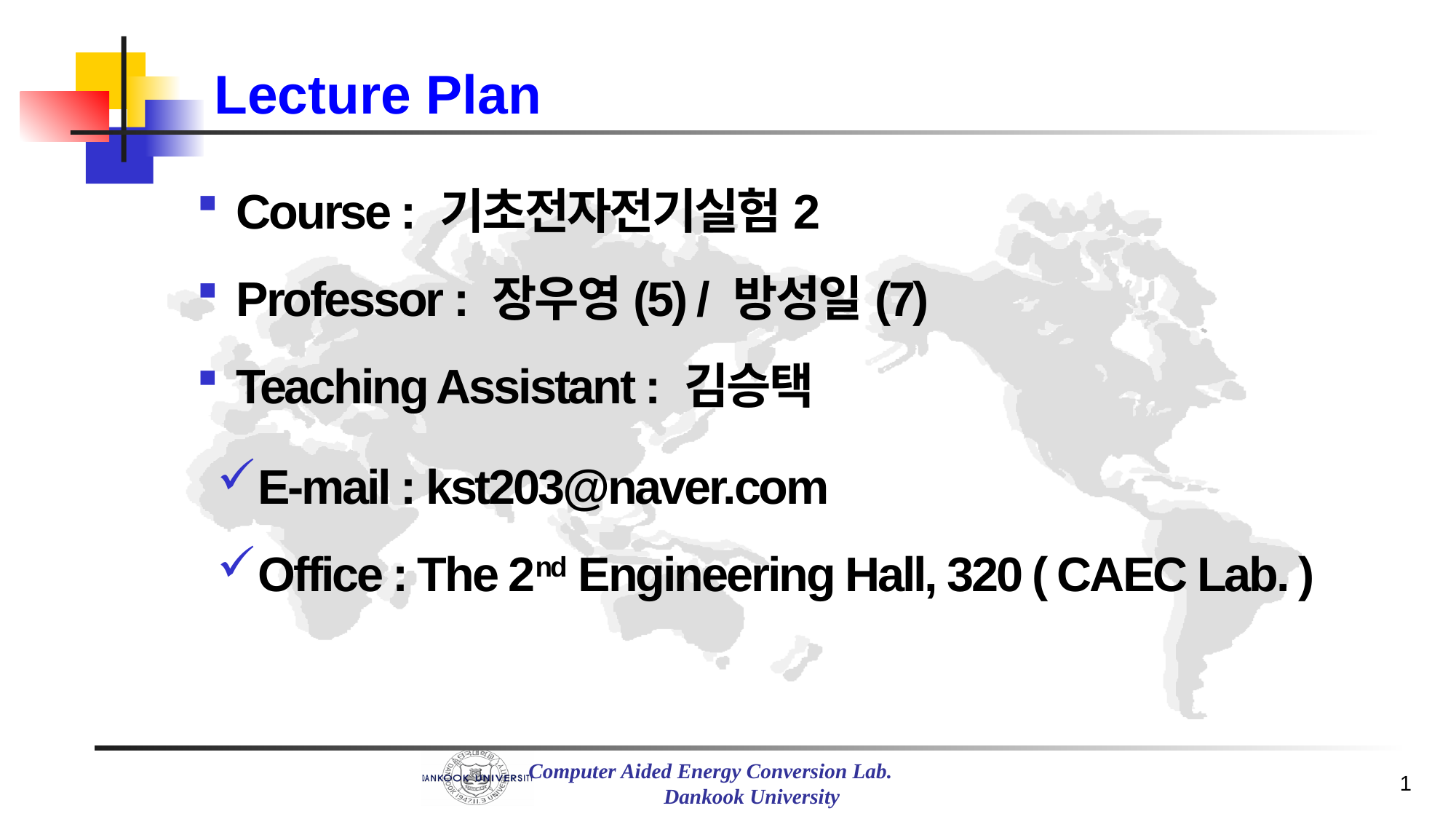

Lecture Plan
 Course : 기초전자전기실험2
 Professor : 장우영(5) / 방성일(7)
 Teaching Assistant : 김승택
E-mail : kst203@naver.com
Office : The 2nd Engineering Hall, 320 ( CAEC Lab. )

1
Computer Aided Energy Conversion Lab.
 Dankook University